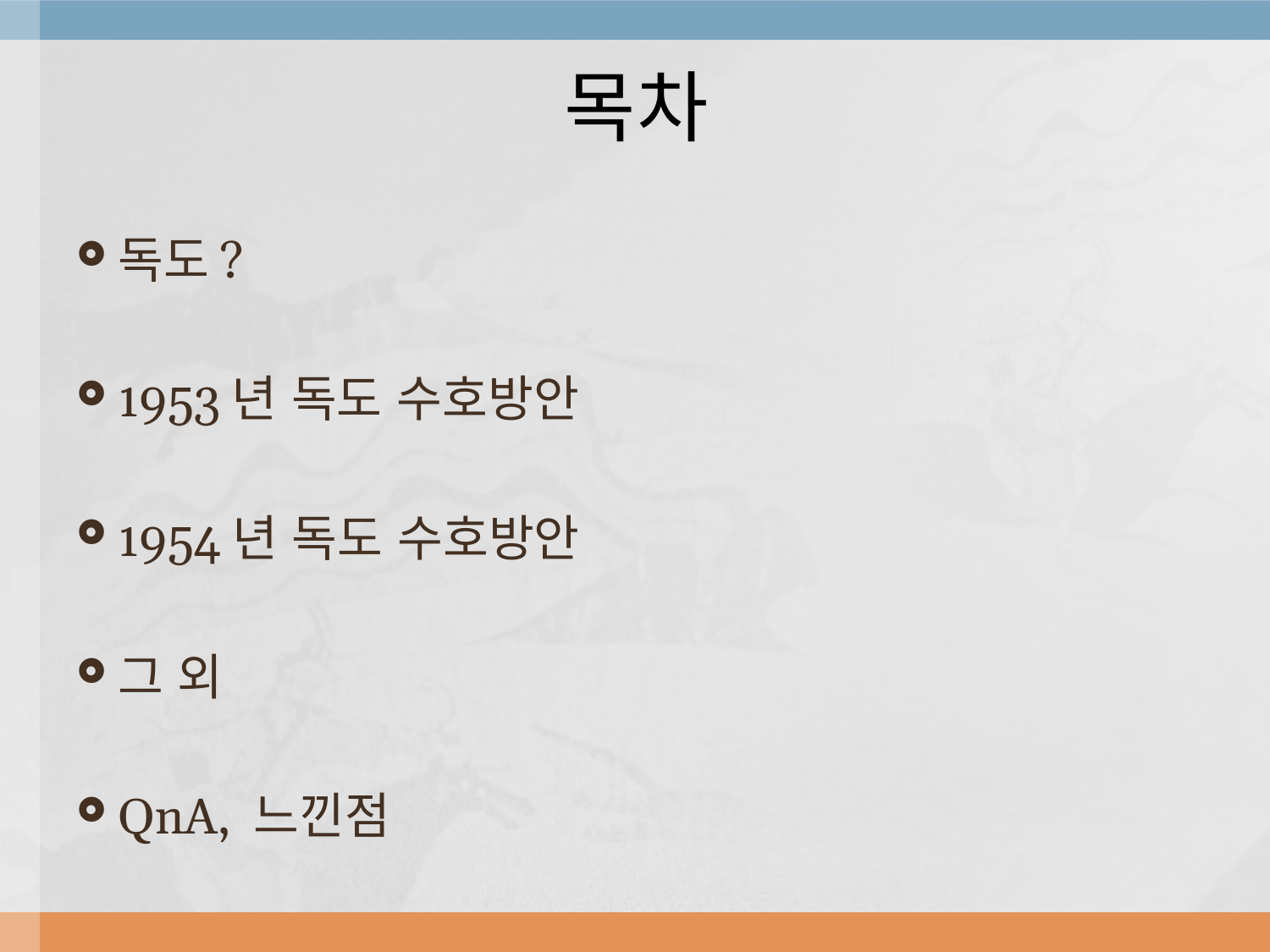

# 목차
독도?

1953년 독도 수호방안

1954년 독도 수호방안

그 외

QnA, 느낀점